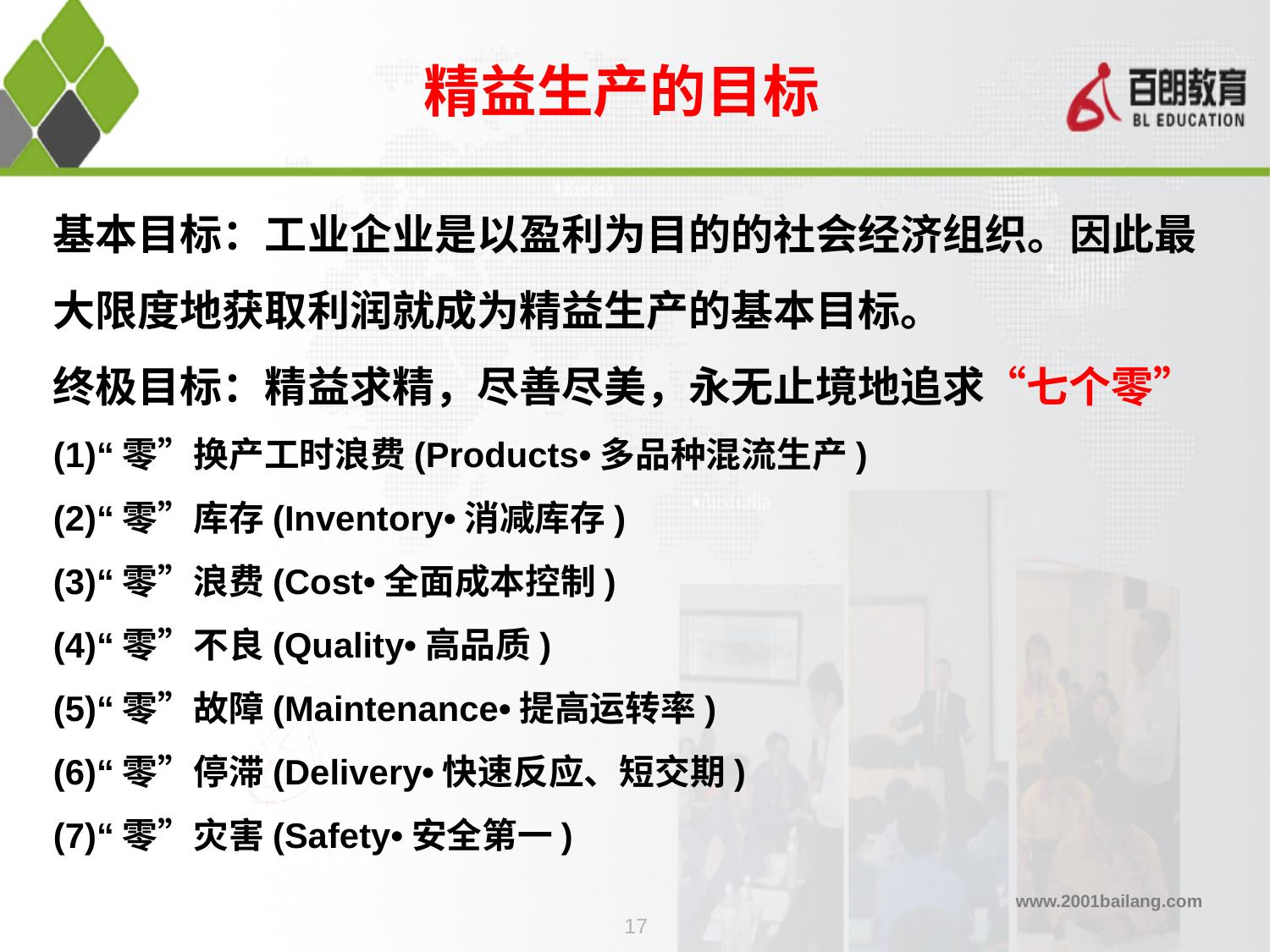

# 精益生产的目标
基本目标：工业企业是以盈利为目的的社会经济组织。因此最大限度地获取利润就成为精益生产的基本目标。
终极目标：精益求精，尽善尽美，永无止境地追求“七个零”
(1)“零”换产工时浪费(Products•多品种混流生产)
(2)“零”库存(Inventory•消减库存)
(3)“零”浪费(Cost•全面成本控制)
(4)“零”不良(Quality•高品质)
(5)“零”故障(Maintenance•提高运转率)
(6)“零”停滞(Delivery•快速反应、短交期)
(7)“零”灾害(Safety•安全第一)
17